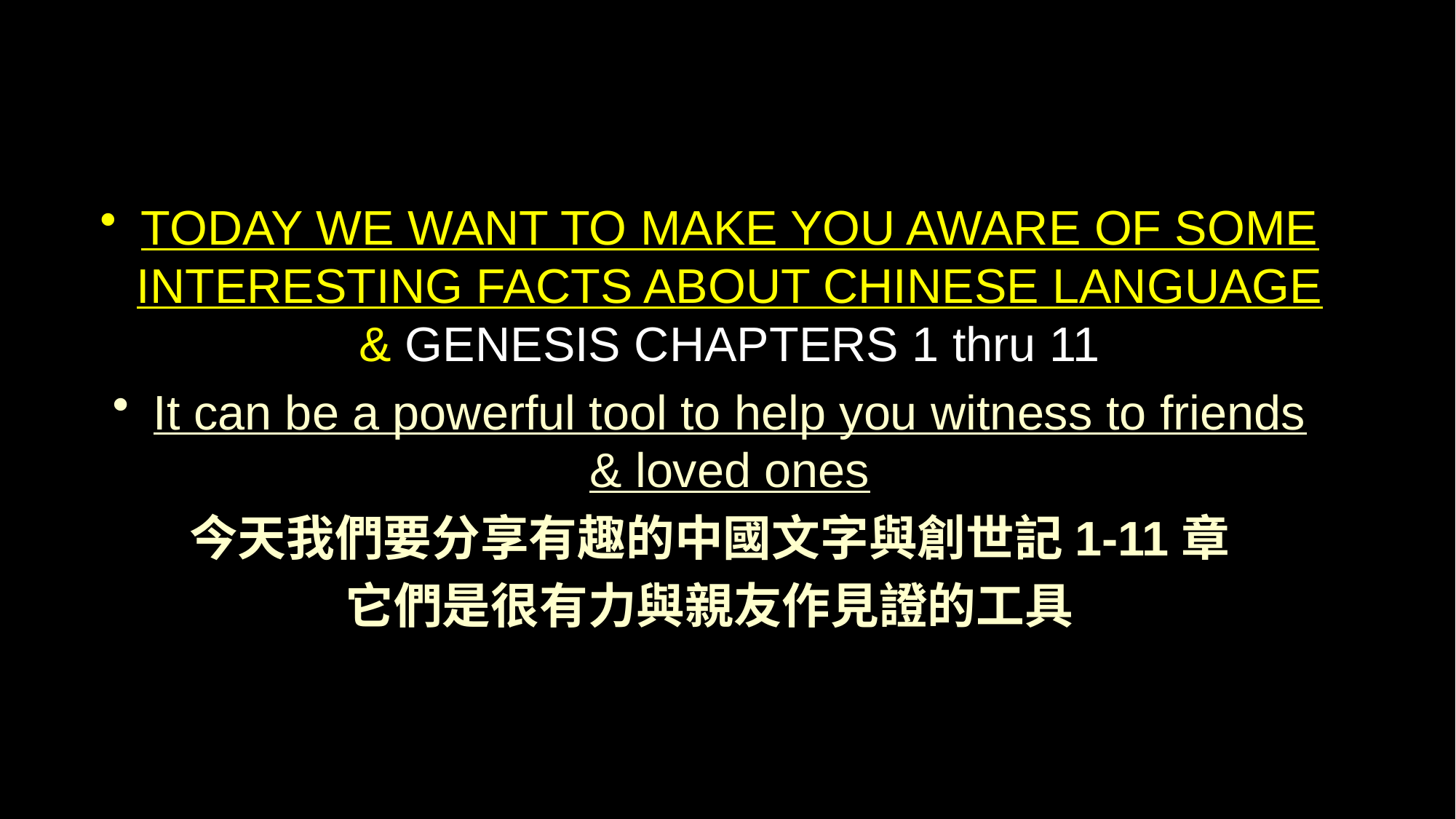

#
TODAY WE WANT TO MAKE YOU AWARE OF SOME INTERESTING FACTS ABOUT CHINESE LANGUAGE & GENESIS CHAPTERS 1 thru 11
It can be a powerful tool to help you witness to friends & loved ones
今天我們要分享有趣的中國文字與創世記1-11章
它們是很有力與親友作見證的工具